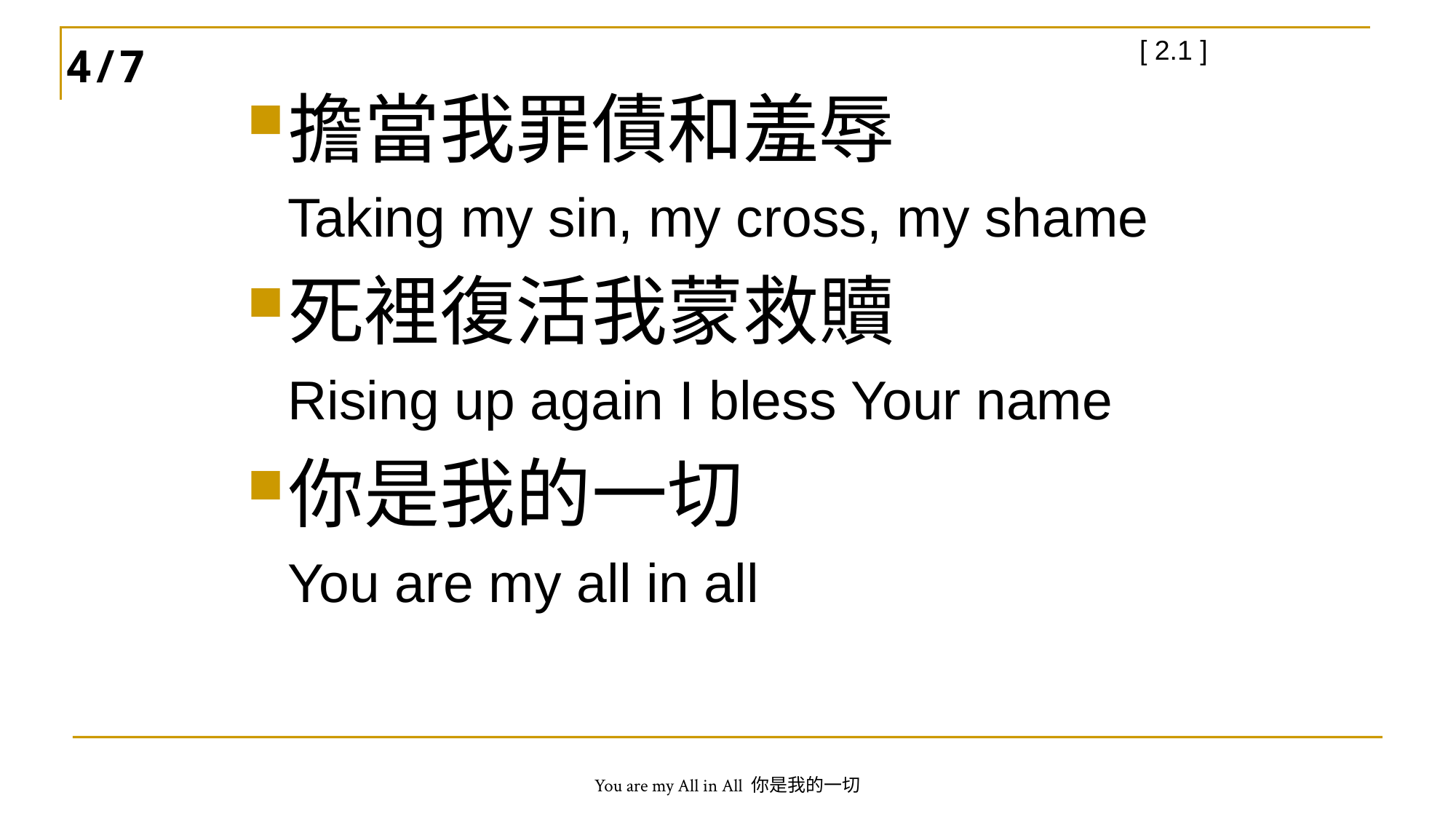

[ 2.1 ]
擔當我罪債和羞辱
   Taking my sin, my cross, my shame
死裡復活我蒙救贖
   Rising up again I bless Your name
你是我的一切
   You are my all in all
4/7
You are my All in All 你是我的一切